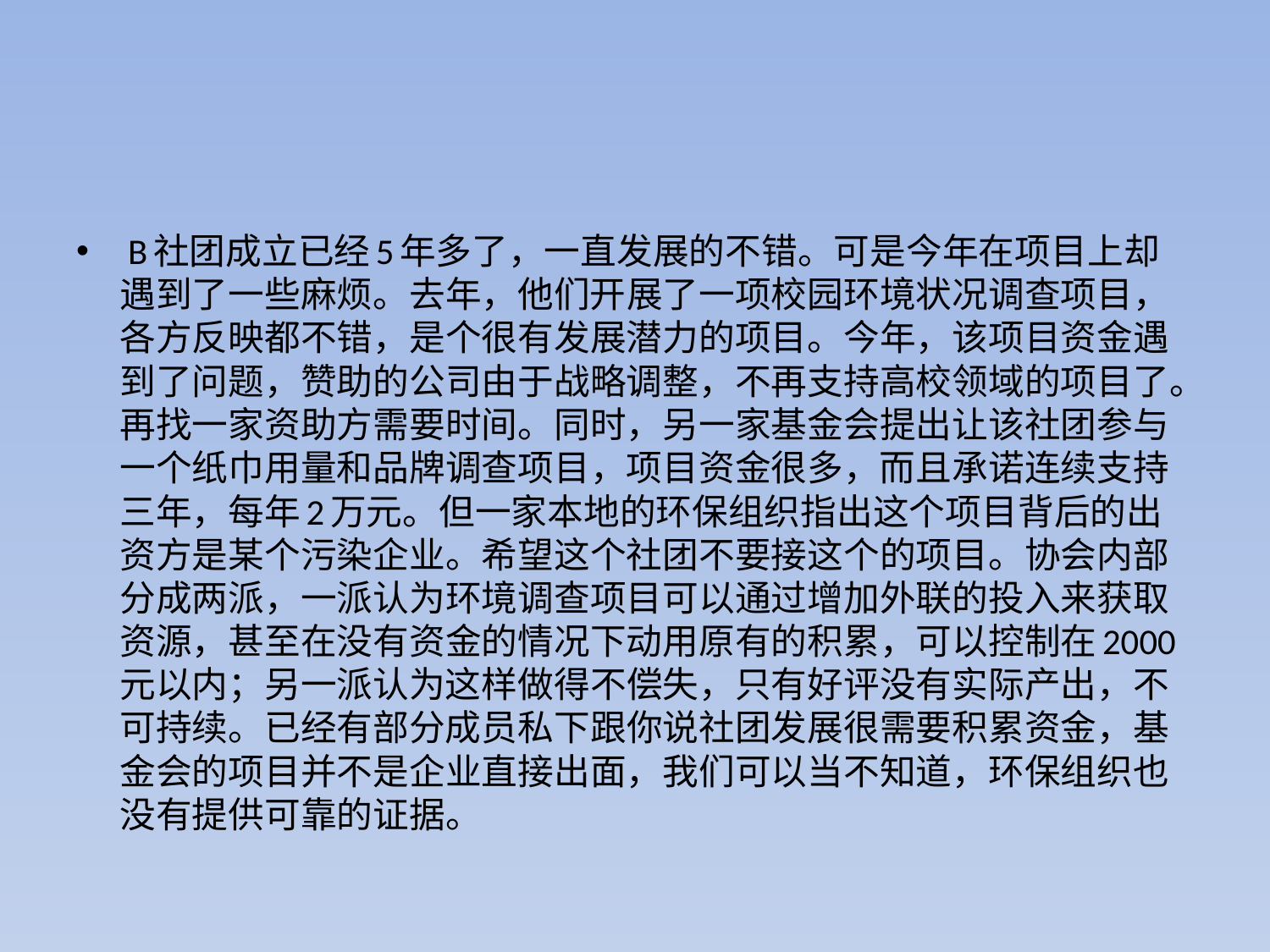

#
 B社团成立已经5年多了，一直发展的不错。可是今年在项目上却遇到了一些麻烦。去年，他们开展了一项校园环境状况调查项目，各方反映都不错，是个很有发展潜力的项目。今年，该项目资金遇到了问题，赞助的公司由于战略调整，不再支持高校领域的项目了。再找一家资助方需要时间。同时，另一家基金会提出让该社团参与一个纸巾用量和品牌调查项目，项目资金很多，而且承诺连续支持三年，每年2万元。但一家本地的环保组织指出这个项目背后的出资方是某个污染企业。希望这个社团不要接这个的项目。协会内部分成两派，一派认为环境调查项目可以通过增加外联的投入来获取资源，甚至在没有资金的情况下动用原有的积累，可以控制在2000元以内；另一派认为这样做得不偿失，只有好评没有实际产出，不可持续。已经有部分成员私下跟你说社团发展很需要积累资金，基金会的项目并不是企业直接出面，我们可以当不知道，环保组织也没有提供可靠的证据。